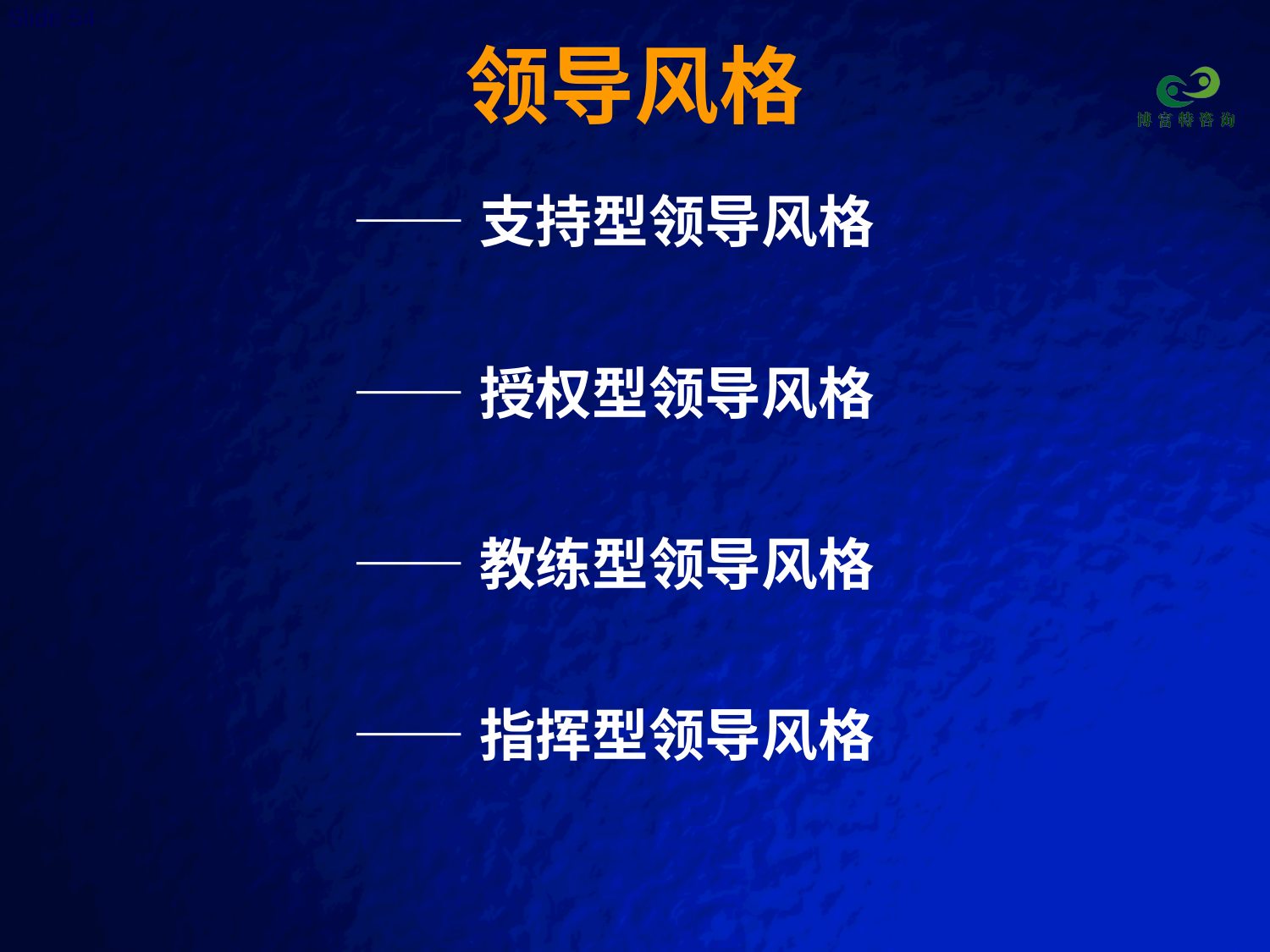

# 领导风格
——支持型领导风格

——授权型领导风格

——教练型领导风格

——指挥型领导风格